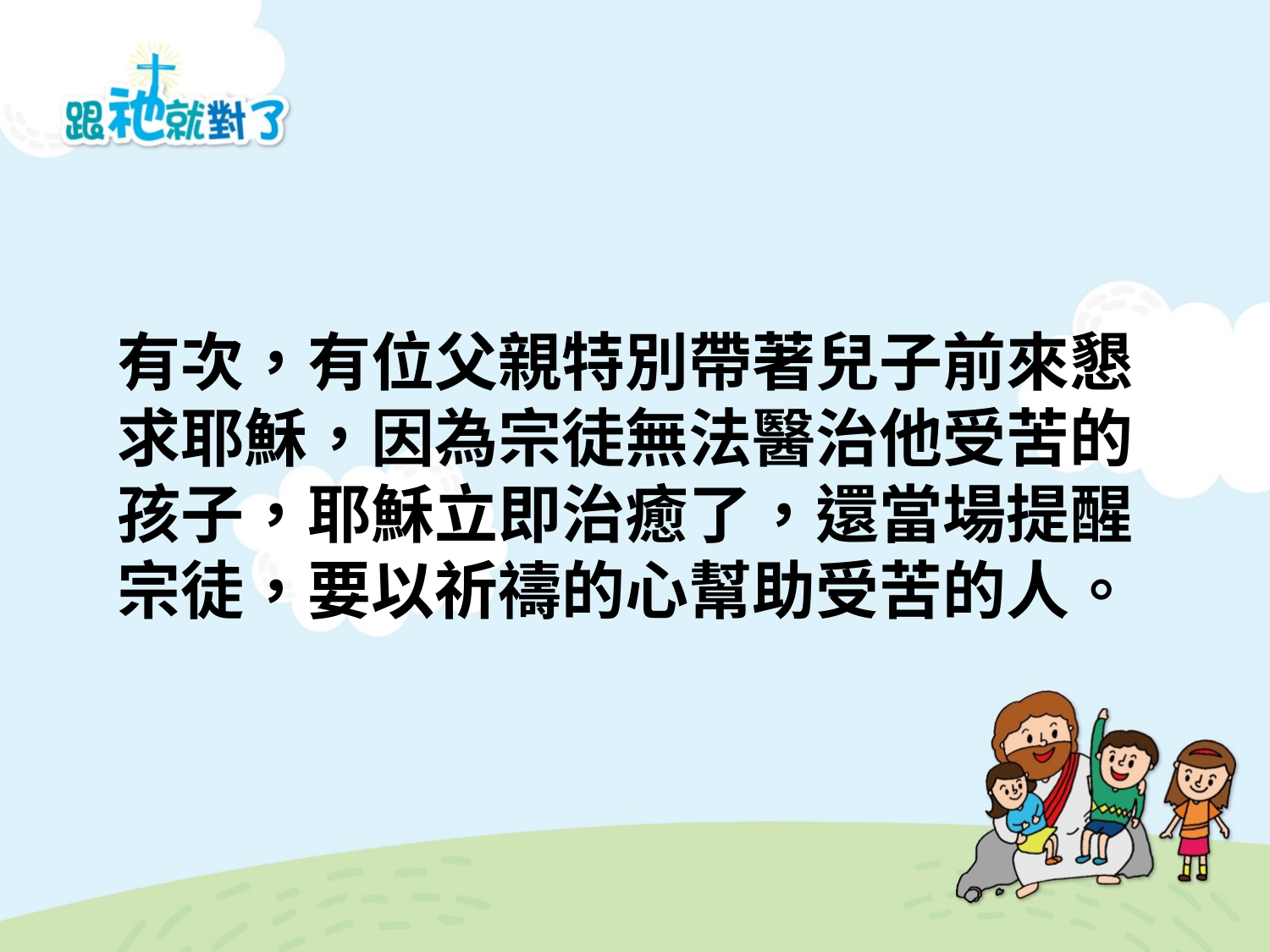

有次，有位父親特別帶著兒子前來懇求耶穌，因為宗徒無法醫治他受苦的孩子，耶穌立即治癒了，還當場提醒宗徒，要以祈禱的心幫助受苦的人。